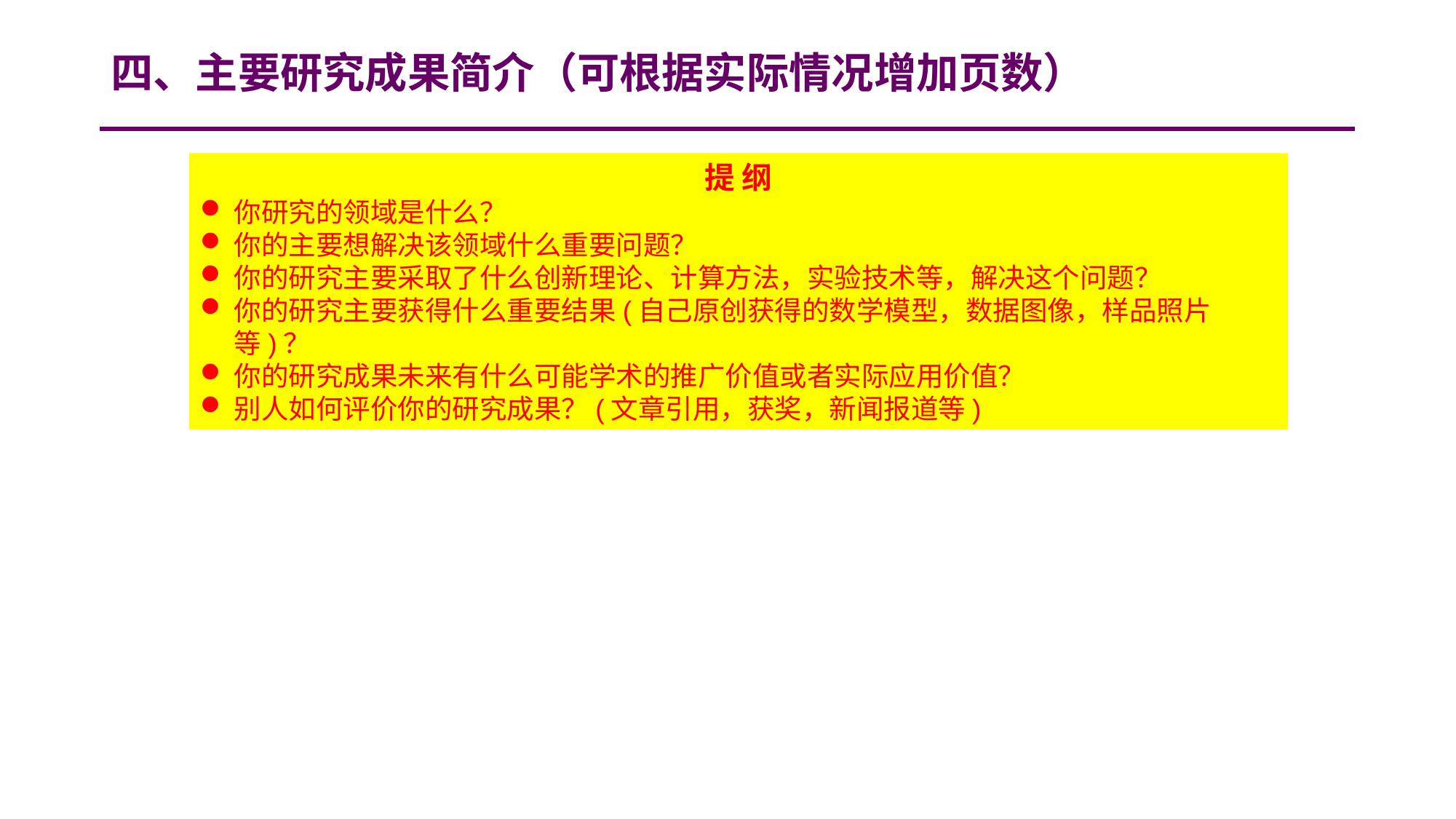

# 四、主要研究成果简介（可根据实际情况增加页数）
提 纲
你研究的领域是什么？
你的主要想解决该领域什么重要问题？
你的研究主要采取了什么创新理论、计算方法，实验技术等，解决这个问题？
你的研究主要获得什么重要结果(自己原创获得的数学模型，数据图像，样品照片等)？
你的研究成果未来有什么可能学术的推广价值或者实际应用价值？
别人如何评价你的研究成果？(文章引用，获奖，新闻报道等)